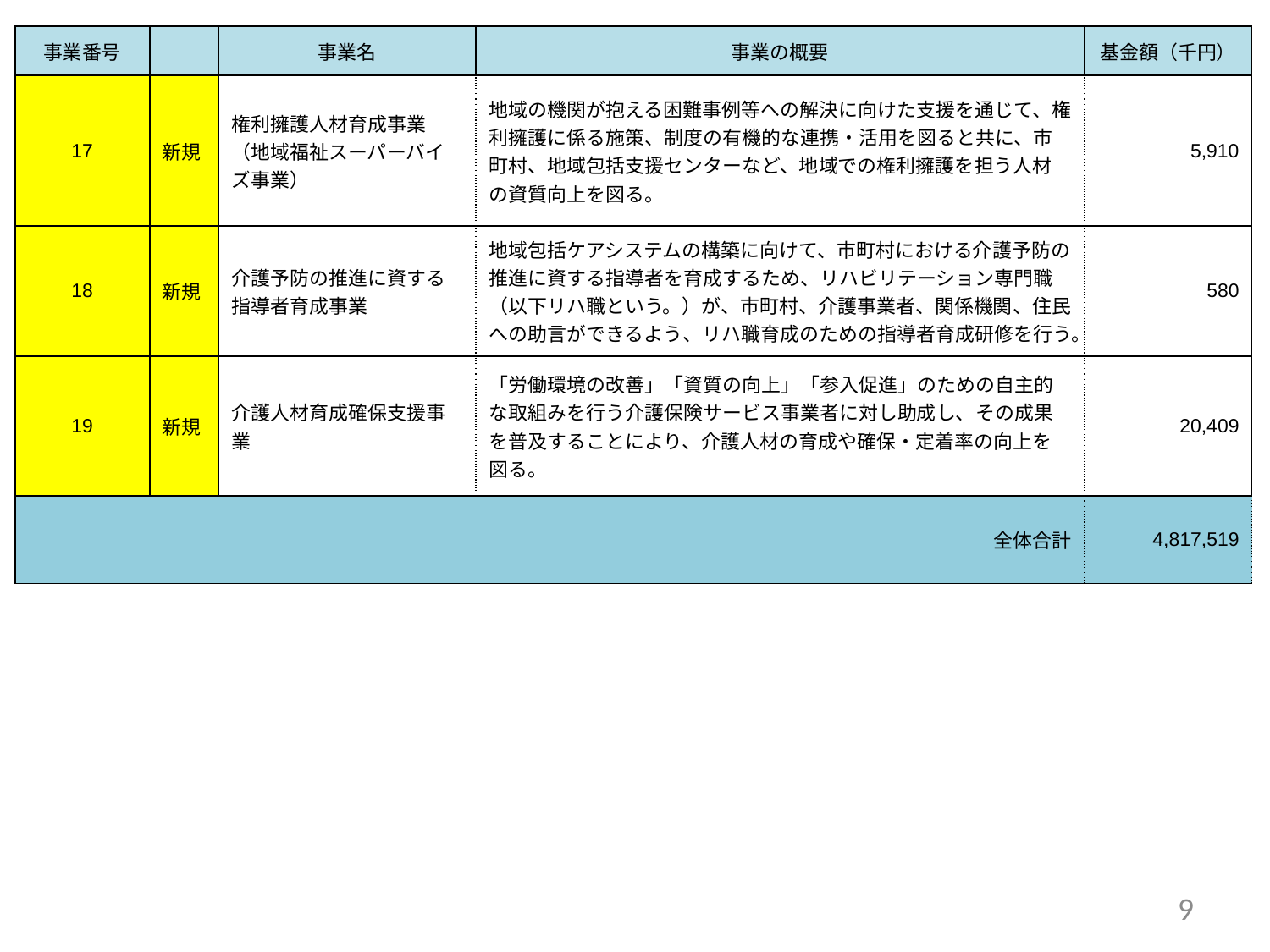

| 事業番号 |  | 事業名 | 事業の概要 | 基金額（千円） |
| --- | --- | --- | --- | --- |
| 17 | 新規 | 権利擁護人材育成事業 （地域福祉スーパーバイズ事業） | 地域の機関が抱える困難事例等への解決に向けた支援を通じて、権利擁護に係る施策、制度の有機的な連携・活用を図ると共に、市町村、地域包括支援センターなど、地域での権利擁護を担う人材の資質向上を図る。 | 5,910 |
| 18 | 新規 | 介護予防の推進に資する指導者育成事業 | 地域包括ケアシステムの構築に向けて、市町村における介護予防の推進に資する指導者を育成するため、リハビリテーション専門職（以下リハ職という。）が、市町村、介護事業者、関係機関、住民への助言ができるよう、リハ職育成のための指導者育成研修を行う。 | 580 |
| 19 | 新規 | 介護人材育成確保支援事業 | 「労働環境の改善」「資質の向上」「参入促進」のための自主的な取組みを行う介護保険サービス事業者に対し助成し、その成果を普及することにより、介護人材の育成や確保・定着率の向上を図る。 | 20,409 |
| 全体合計 |  |  |  | 4,817,519 |
9